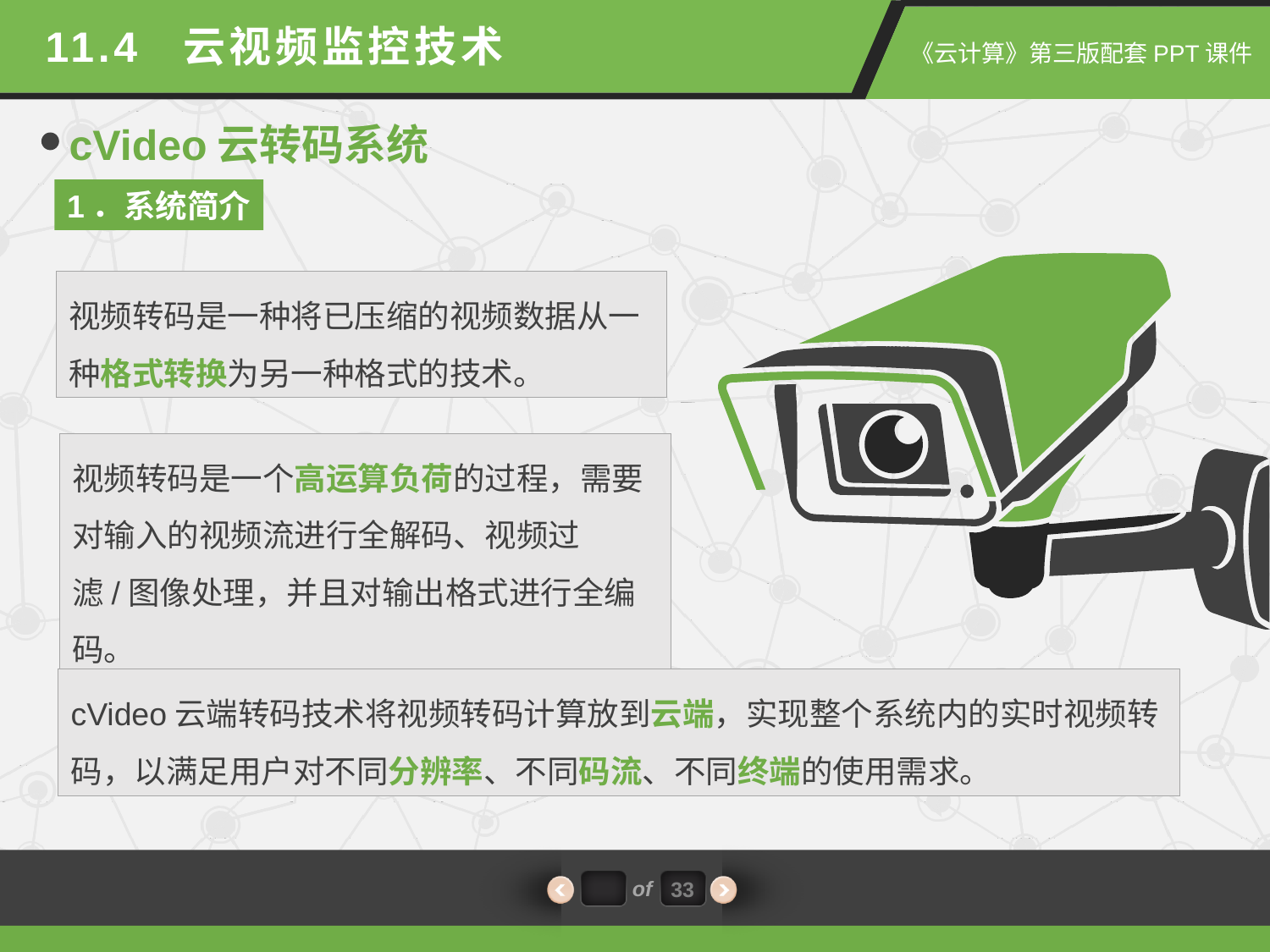

11.4  云视频监控技术
cVideo云转码系统

1．系统简介

视频转码是一种将已压缩的视频数据从一种格式转换为另一种格式的技术。
视频转码是一个高运算负荷的过程，需要对输入的视频流进行全解码、视频过滤/图像处理，并且对输出格式进行全编码。
cVideo云端转码技术将视频转码计算放到云端，实现整个系统内的实时视频转码，以满足用户对不同分辨率、不同码流、不同终端的使用需求。
20